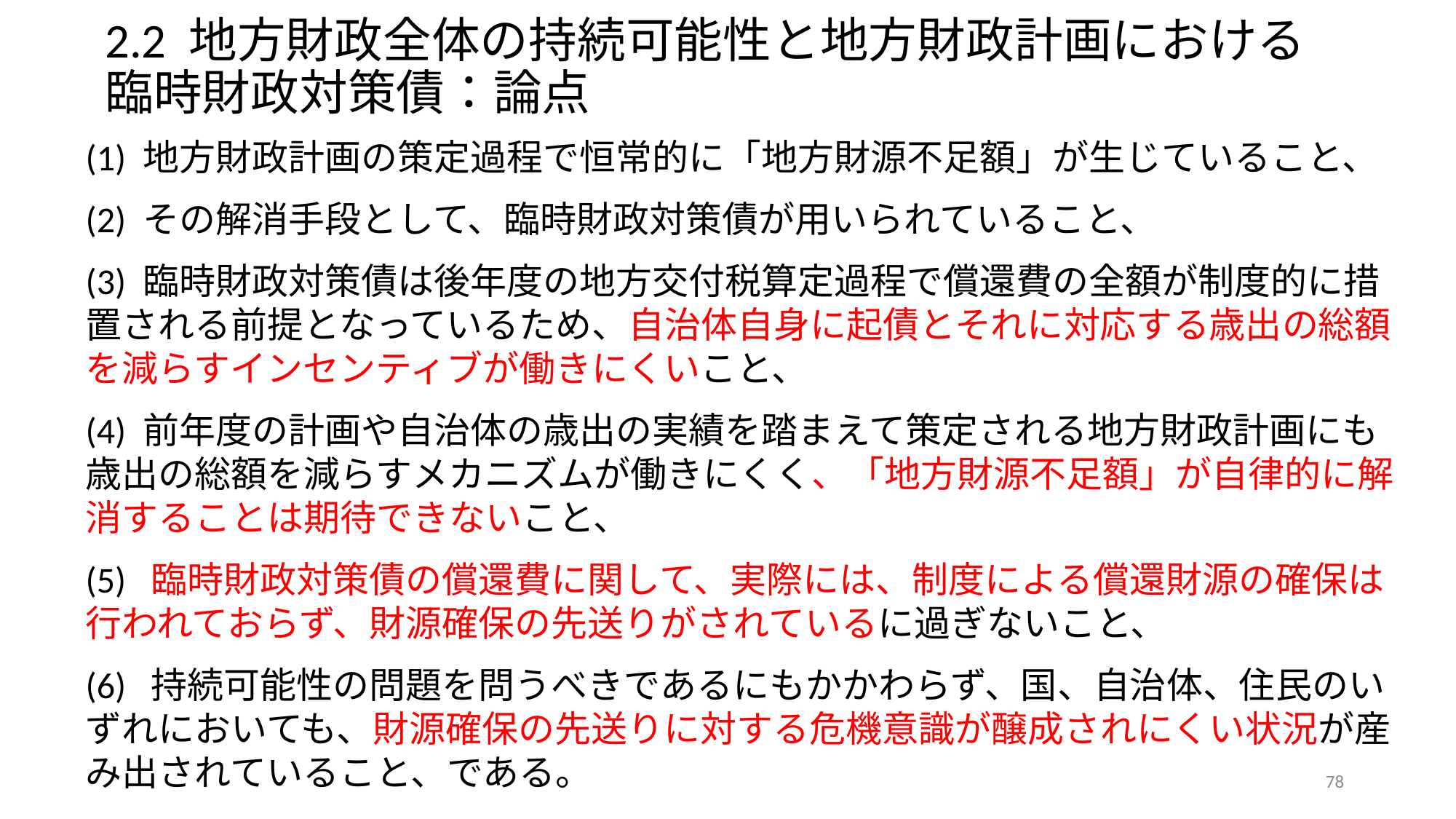

# 2.2 地方財政全体の持続可能性と地方財政計画における臨時財政対策債：論点
(1) 地方財政計画の策定過程で恒常的に「地方財源不足額」が生じていること、
(2) その解消手段として、臨時財政対策債が用いられていること、
(3) 臨時財政対策債は後年度の地方交付税算定過程で償還費の全額が制度的に措置される前提となっているため、自治体自身に起債とそれに対応する歳出の総額を減らすインセンティブが働きにくいこと、
(4) 前年度の計画や自治体の歳出の実績を踏まえて策定される地方財政計画にも歳出の総額を減らすメカニズムが働きにくく、「地方財源不足額」が自律的に解消することは期待できないこと、
(5)  臨時財政対策債の償還費に関して、実際には、制度による償還財源の確保は行われておらず、財源確保の先送りがされているに過ぎないこと、
(6)  持続可能性の問題を問うべきであるにもかかわらず、国、自治体、住民のいずれにおいても、財源確保の先送りに対する危機意識が醸成されにくい状況が産み出されていること、である。
78